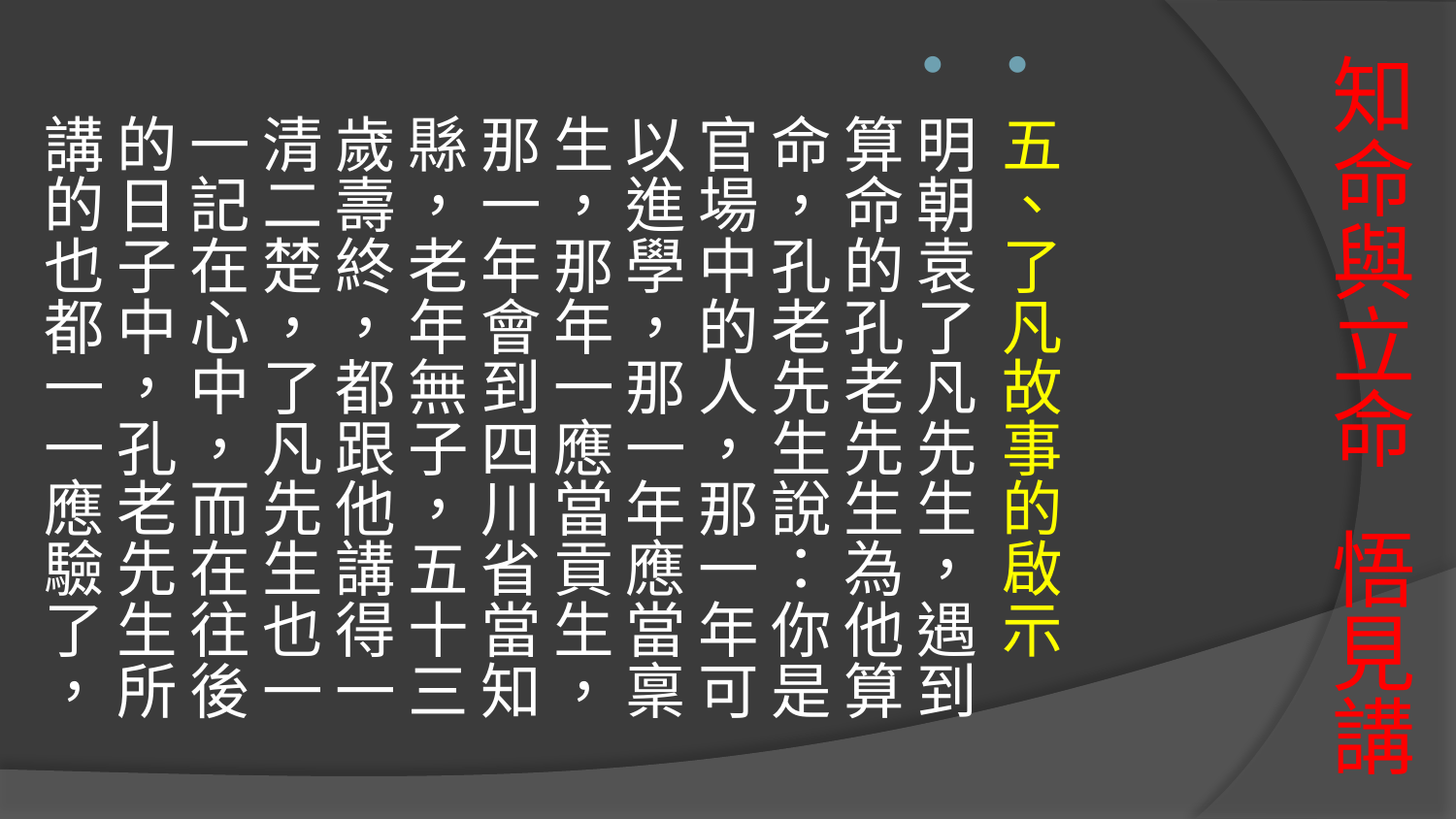

五、了凡故事的啟示
明朝袁了凡先生，遇到算命的孔老先生為他算命，孔老先生說：你是官場中的人，那一年可以進學，那一年應當稟生，那年一應當貢生，那一年會到四川省當知縣，老年無子，五十三歲壽終，都跟他講得一清二楚，了凡先生也一一記在心中，而在往後的日子中，孔老先生所講的也都一一應驗了，
# 知命與立命   悟見講